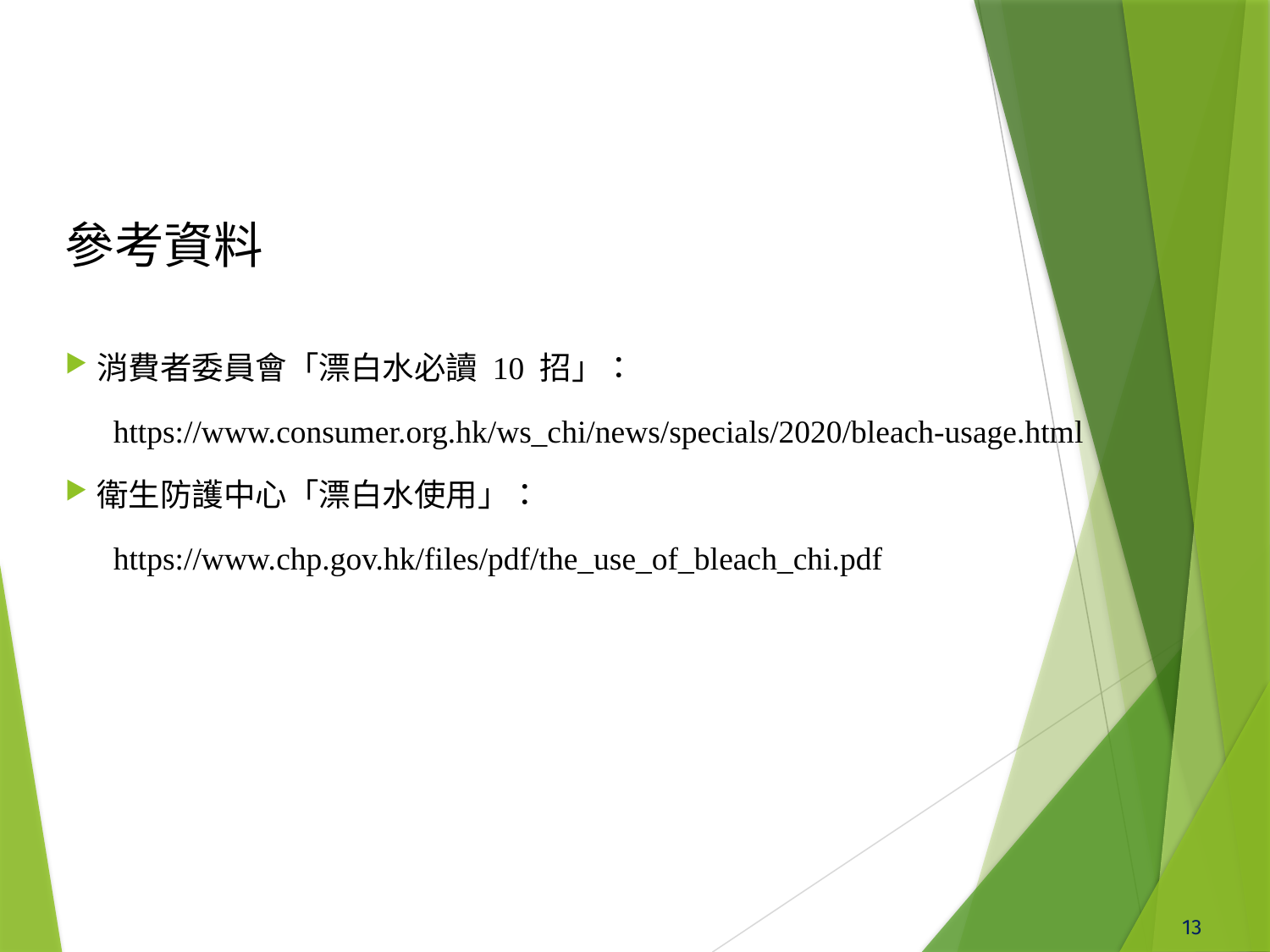

# 參考資料
消費者委員會「漂白水必讀 10 招」：
      https://www.consumer.org.hk/ws_chi/news/specials/2020/bleach-usage.html
衛生防護中心「漂白水使用」：
      https://www.chp.gov.hk/files/pdf/the_use_of_bleach_chi.pdf

13